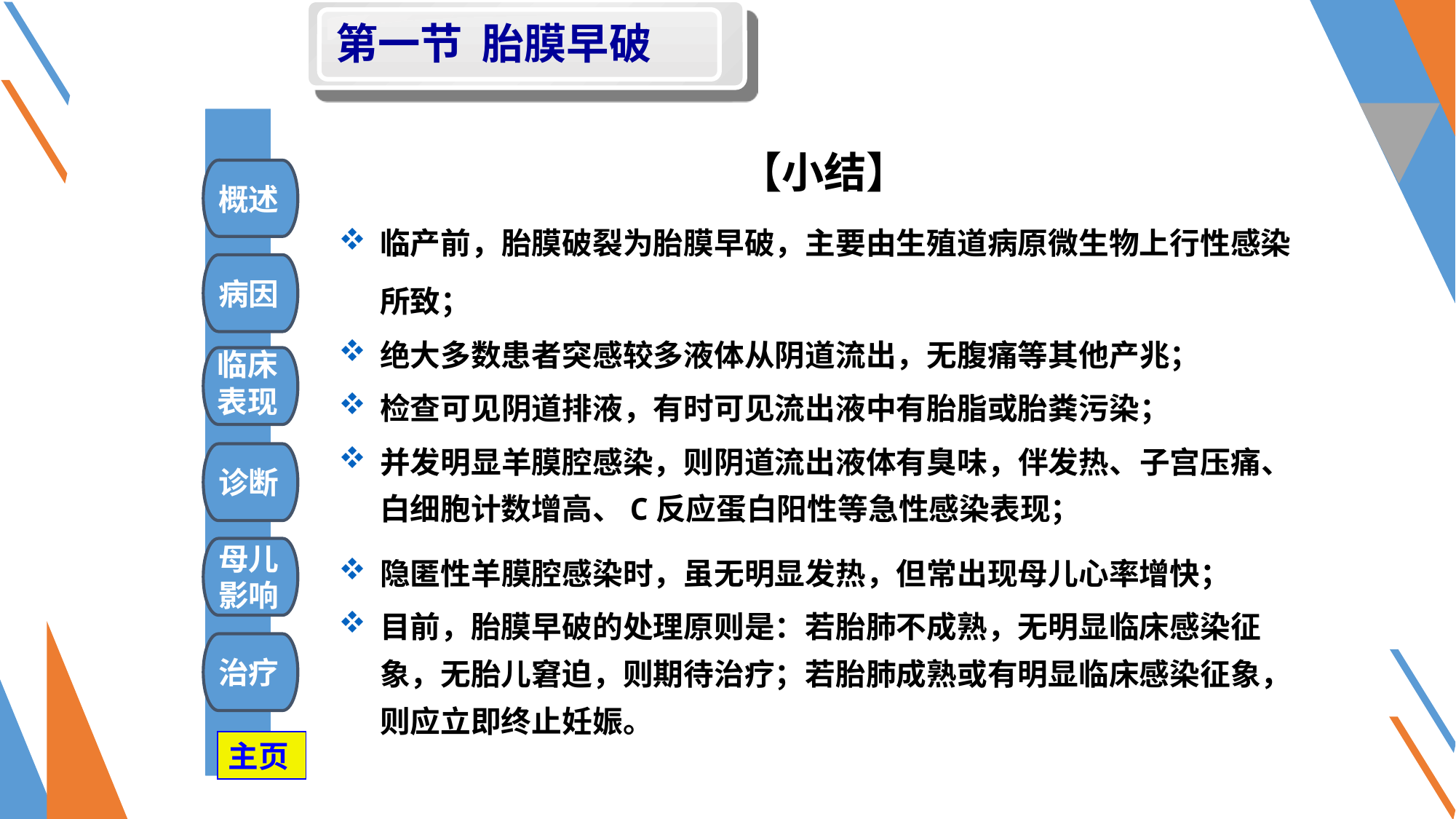

第一节  胎膜早破

 【小结】
临产前，胎膜破裂为胎膜早破，主要由生殖道病原微生物上行性感染所致；
绝大多数患者突感较多液体从阴道流出，无腹痛等其他产兆；
检查可见阴道排液，有时可见流出液中有胎脂或胎粪污染；
并发明显羊膜腔感染，则阴道流出液体有臭味，伴发热、子宫压痛、白细胞计数增高、C反应蛋白阳性等急性感染表现；
隐匿性羊膜腔感染时，虽无明显发热，但常出现母儿心率增快；
目前，胎膜早破的处理原则是：若胎肺不成熟，无明显临床感染征象，无胎儿窘迫，则期待治疗；若胎肺成熟或有明显临床感染征象，则应立即终止妊娠。

概述
病因
临床
表现

诊断
母儿
影响
治疗
主页